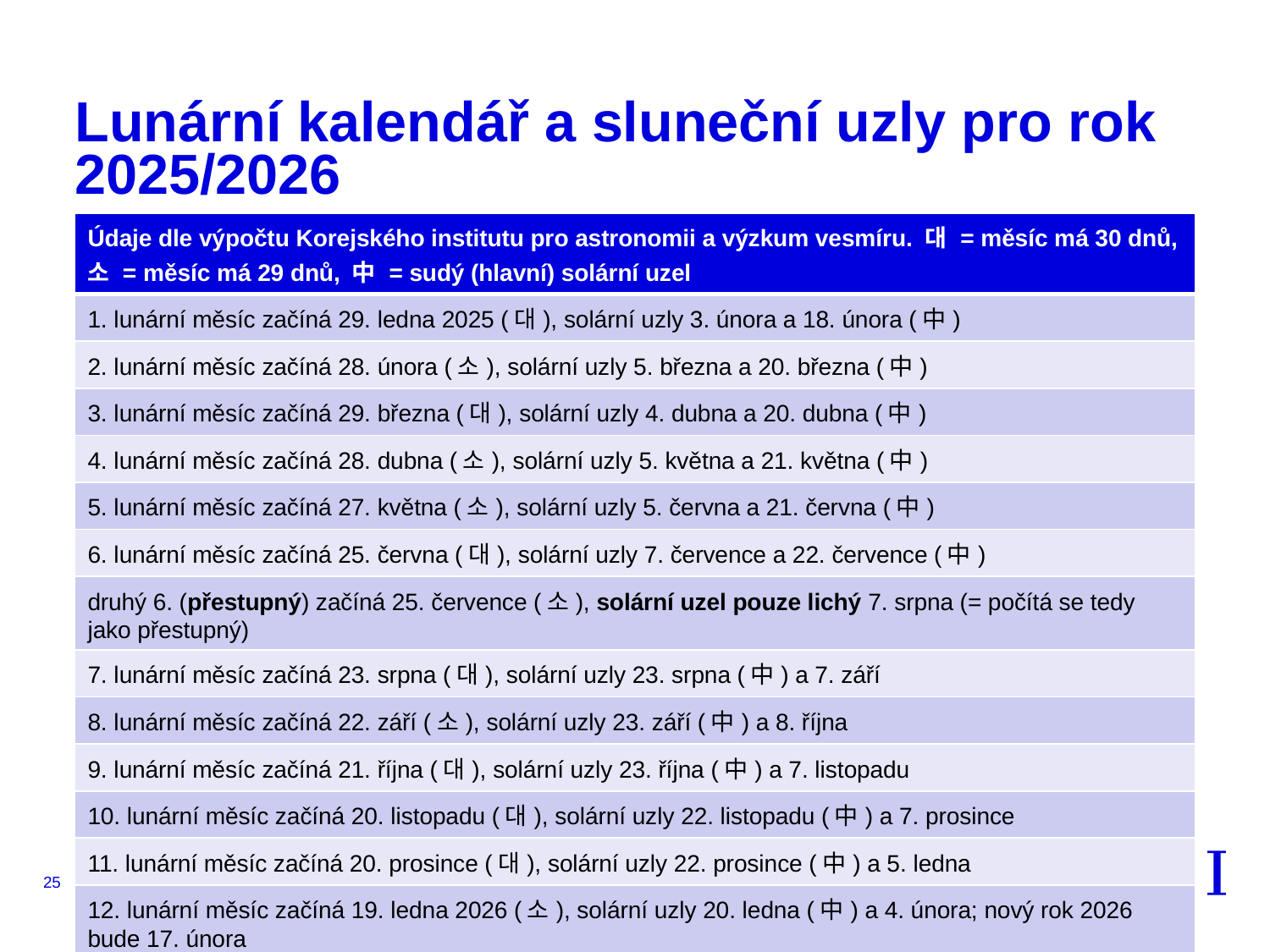

# Lunární kalendář a sluneční uzly pro rok 2025/2026
| Údaje dle výpočtu Korejského institutu pro astronomii a výzkum vesmíru. 대 = měsíc má 30 dnů, 소 = měsíc má 29 dnů, 中 = sudý (hlavní) solární uzel |
| --- |
| 1. lunární měsíc začíná 29. ledna 2025 (대), solární uzly 3. února a 18. února (中) |
| 2. lunární měsíc začíná 28. února (소), solární uzly 5. března a 20. března (中) |
| 3. lunární měsíc začíná 29. března (대), solární uzly 4. dubna a 20. dubna (中) |
| 4. lunární měsíc začíná 28. dubna (소), solární uzly 5. května a 21. května (中) |
| 5. lunární měsíc začíná 27. května (소), solární uzly 5. června a 21. června (中) |
| 6. lunární měsíc začíná 25. června (대), solární uzly 7. července a 22. července (中) |
| druhý 6. (přestupný) začíná 25. července (소), solární uzel pouze lichý 7. srpna (= počítá se tedy jako přestupný) |
| 7. lunární měsíc začíná 23. srpna (대), solární uzly 23. srpna (中) a 7. září |
| 8. lunární měsíc začíná 22. září (소), solární uzly 23. září (中) a 8. října |
| 9. lunární měsíc začíná 21. října (대), solární uzly 23. října (中) a 7. listopadu |
| 10. lunární měsíc začíná 20. listopadu (대), solární uzly 22. listopadu (中) a 7. prosince |
| 11. lunární měsíc začíná 20. prosince (대), solární uzly 22. prosince (中) a 5. ledna |
| 12. lunární měsíc začíná 19. ledna 2026 (소), solární uzly 20. ledna (中) a 4. února; nový rok 2026 bude 17. února |

25